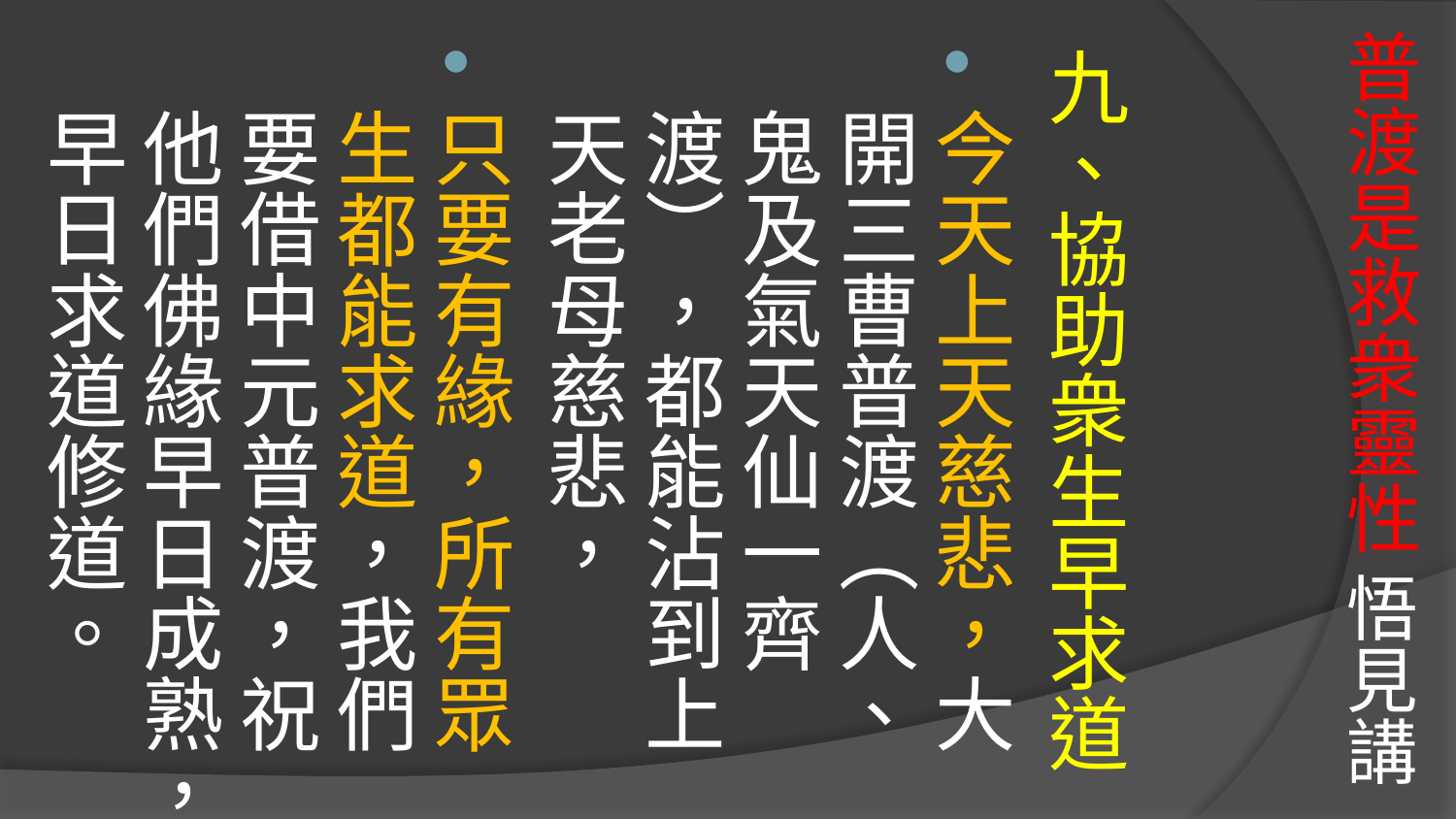

# 普渡是救衆靈性 悟見講
九、協助衆生早求道
今天上天慈悲，大開三曹普渡（人、鬼及氣天仙一齊渡），都能沾到上天老母慈悲，
只要有緣，所有眾生都能求道，我們要借中元普渡，祝他們佛緣早日成熟，早日求道修道。